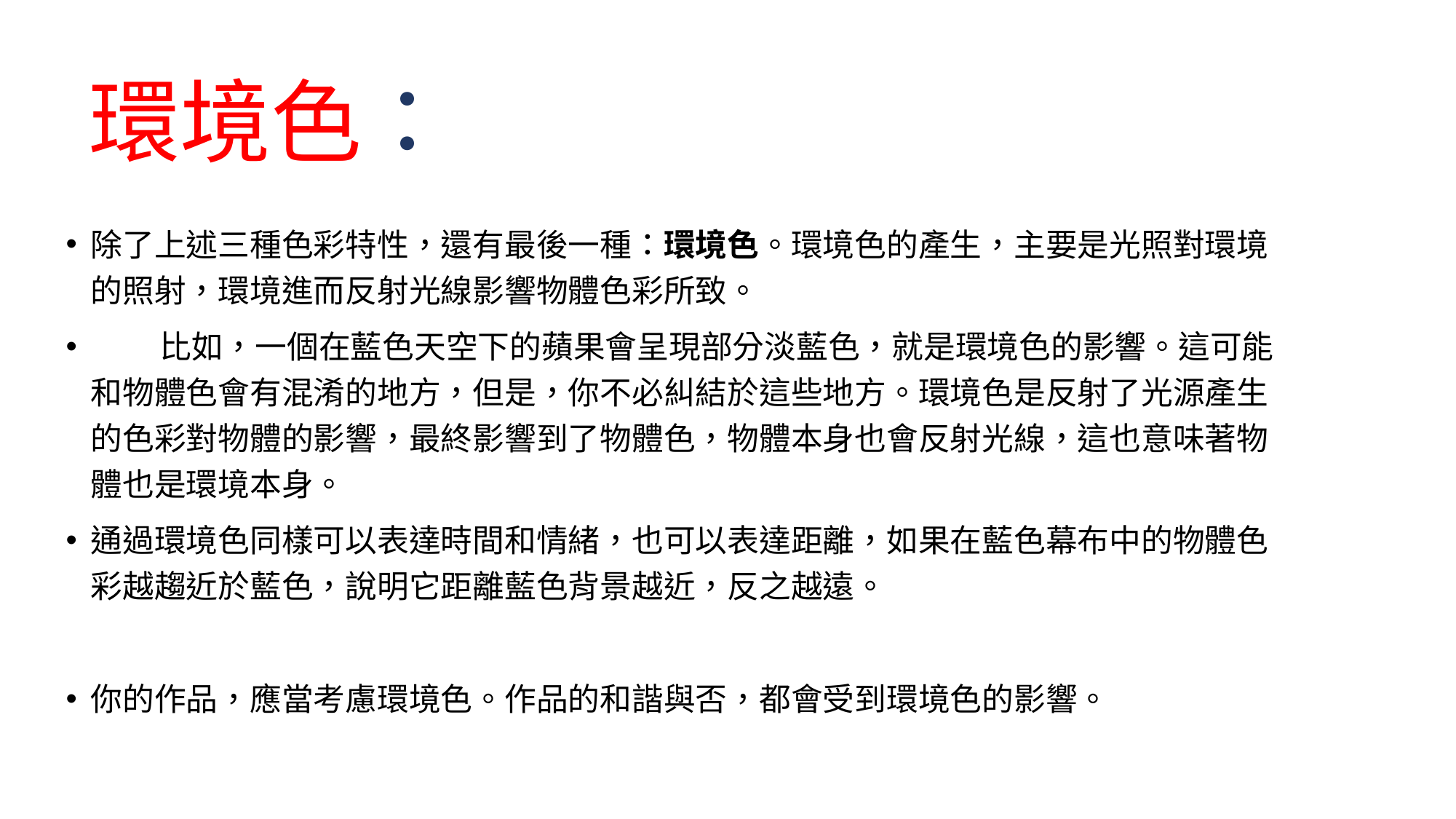

# 環境色：
除了上述三種色彩特性，還有最後一種：環境色。環境色的產生，主要是光照對環境的照射，環境進而反射光線影響物體色彩所致。
  比如，一個在藍色天空下的蘋果會呈現部分淡藍色，就是環境色的影響。這可能和物體色會有混淆的地方，但是，你不必糾結於這些地方。環境色是反射了光源產生的色彩對物體的影響，最終影響到了物體色，物體本身也會反射光線，這也意味著物體也是環境本身。
通過環境色同樣可以表達時間和情緒，也可以表達距離，如果在藍色幕布中的物體色彩越趨近於藍色，說明它距離藍色背景越近，反之越遠。

你的作品，應當考慮環境色。作品的和諧與否，都會受到環境色的影響。